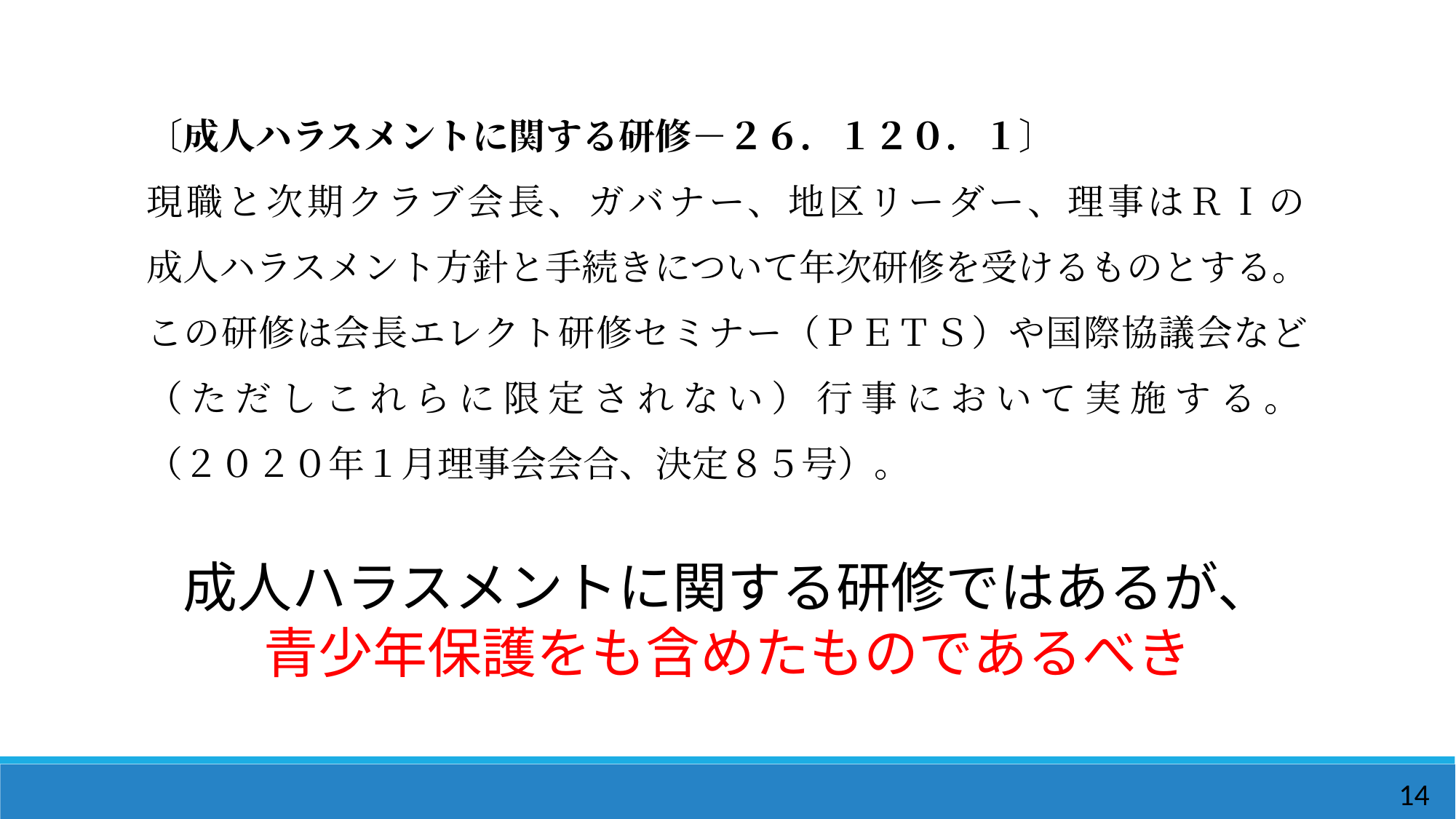

〔成人ハラスメントに関する研修－２６．１２０．１〕
現職と次期クラブ会長、ガバナー、地区リーダー、理事はＲＩの
成人ハラスメント方針と手続きについて年次研修を受けるものとする。
この研修は会長エレクト研修セミナー（ＰＥＴＳ）や国際協議会など
（ただしこれらに限定されない）行事において実施する。
（２０２０年１月理事会会合、決定８５号）。
成人ハラスメントに関する研修ではあるが、
青少年保護をも含めたものであるべき
14